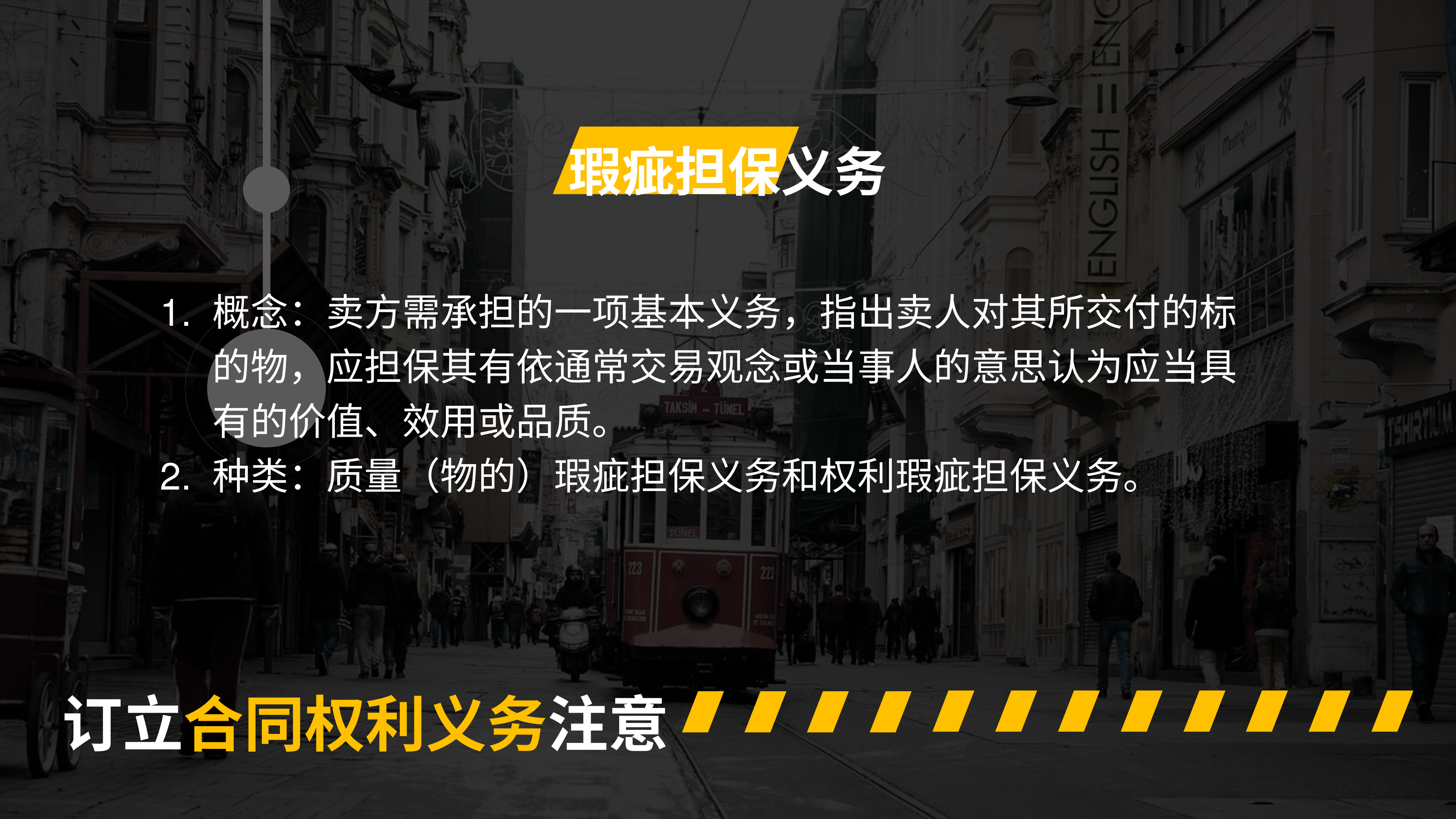

瑕疵担保义务

概念：卖方需承担的一项基本义务，指出卖人对其所交付的标的物，应担保其有依通常交易观念或当事人的意思认为应当具有的价值、效用或品质。
种类：质量（物的）瑕疵担保义务和权利瑕疵担保义务。

订立合同权利义务注意